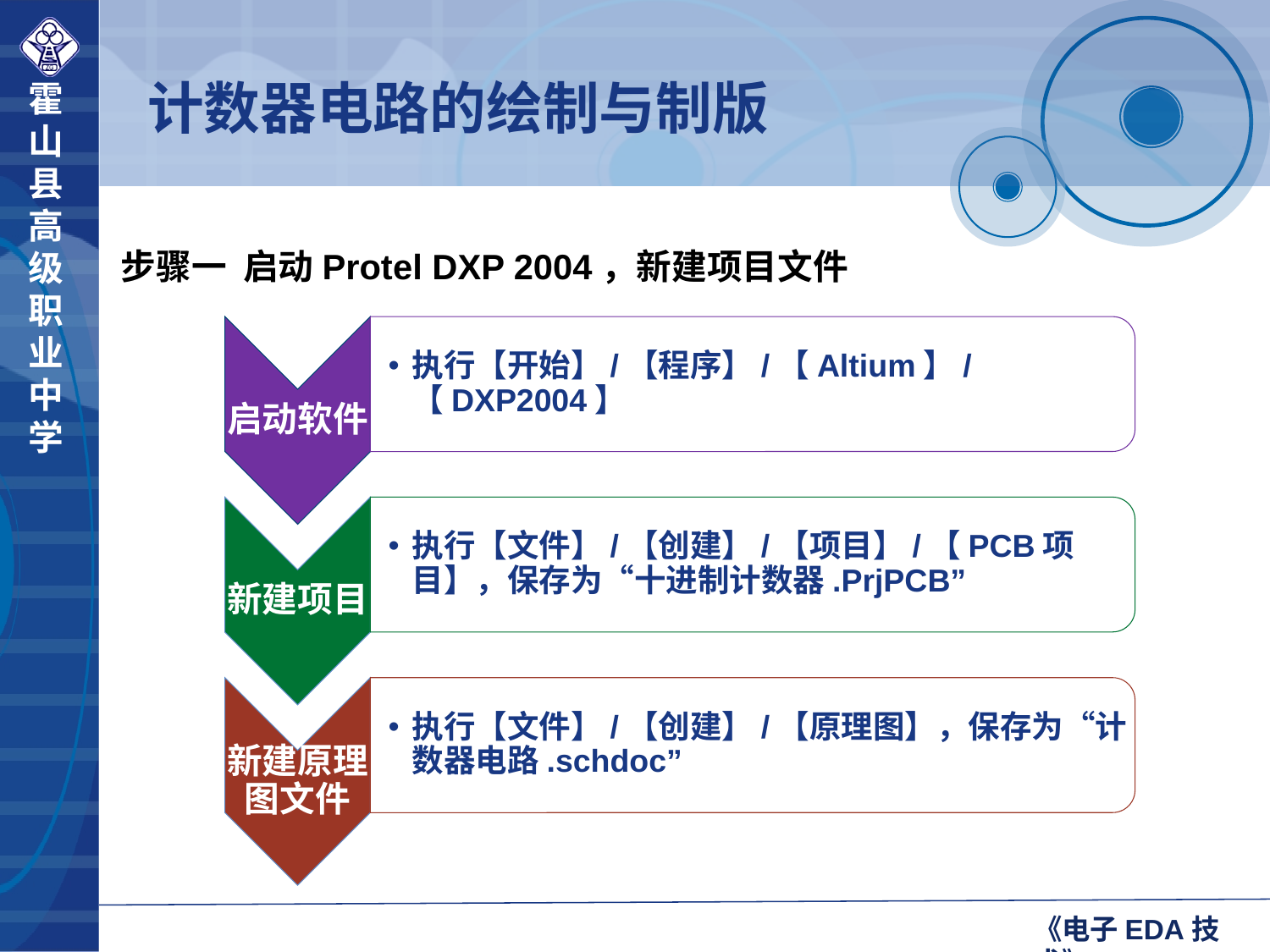

计数器电路的绘制与制版
步骤一  启动Protel DXP 2004，新建项目文件
启动软件
执行【开始】/【程序】/【Altium】/【DXP2004】
新建项目
执行【文件】/【创建】/【项目】/【PCB项目】，保存为“十进制计数器.PrjPCB”
新建原理图文件
执行【文件】/【创建】/【原理图】，保存为“计数器电路.schdoc”